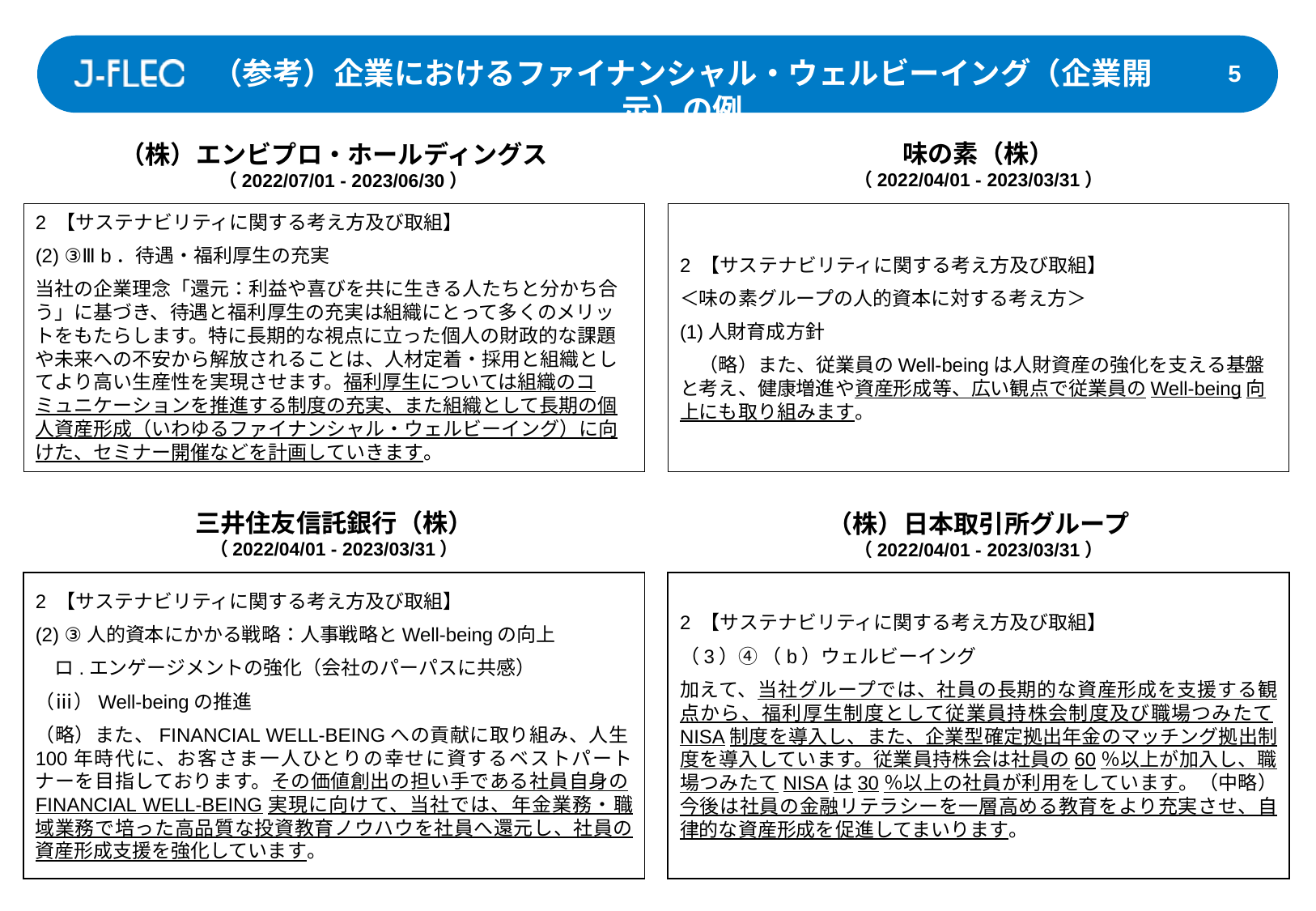

（参考）企業におけるファイナンシャル・ウェルビーイング（企業開示）の例
5
味の素（株）
（2022/04/01 ‐ 2023/03/31）
（株）エンビプロ・ホールディングス
　（2022/07/01 ‐ 2023/06/30）
2 【サステナビリティに関する考え方及び取組】
(2) ③Ⅲ b．待遇・福利厚生の充実
当社の企業理念「還元：利益や喜びを共に生きる人たちと分かち合う」に基づき、待遇と福利厚生の充実は組織にとって多くのメリットをもたらします。特に長期的な視点に立った個人の財政的な課題や未来への不安から解放されることは、人材定着・採用と組織としてより高い生産性を実現させます。福利厚生については組織のコミュニケーションを推進する制度の充実、また組織として長期の個人資産形成（いわゆるファイナンシャル・ウェルビーイング）に向けた、セミナー開催などを計画していきます。
2 【サステナビリティに関する考え方及び取組】
＜味の素グループの人的資本に対する考え方＞
(1)人財育成方針
　（略）また、従業員のWell-beingは人財資産の強化を支える基盤と考え、健康増進や資産形成等、広い観点で従業員のWell-being向上にも取り組みます。
三井住友信託銀行（株）
（2022/04/01 ‐ 2023/03/31）
（株）日本取引所グループ
（2022/04/01 ‐ 2023/03/31）
2 【サステナビリティに関する考え方及び取組】
（3）④ （b）ウェルビーイング
加えて、当社グループでは、社員の長期的な資産形成を支援する観点から、福利厚生制度として従業員持株会制度及び職場つみたてNISA制度を導入し、また、企業型確定拠出年金のマッチング拠出制度を導入しています。従業員持株会は社員の60％以上が加入し、職場つみたてNISAは30％以上の社員が利用をしています。（中略）今後は社員の金融リテラシーを一層高める教育をより充実させ、自律的な資産形成を促進してまいります。
2 【サステナビリティに関する考え方及び取組】
(2) ③人的資本にかかる戦略：人事戦略とWell-beingの向上
　ロ.エンゲージメントの強化（会社のパーパスに共感）
（ⅲ）Well-beingの推進
（略）また、FINANCIAL WELL-BEINGへの貢献に取り組み、人生100年時代に、お客さま一人ひとりの幸せに資するベストパートナーを目指しております。その価値創出の担い手である社員自身のFINANCIAL WELL-BEING実現に向けて、当社では、年金業務・職域業務で培った高品質な投資教育ノウハウを社員へ還元し、社員の資産形成支援を強化しています。